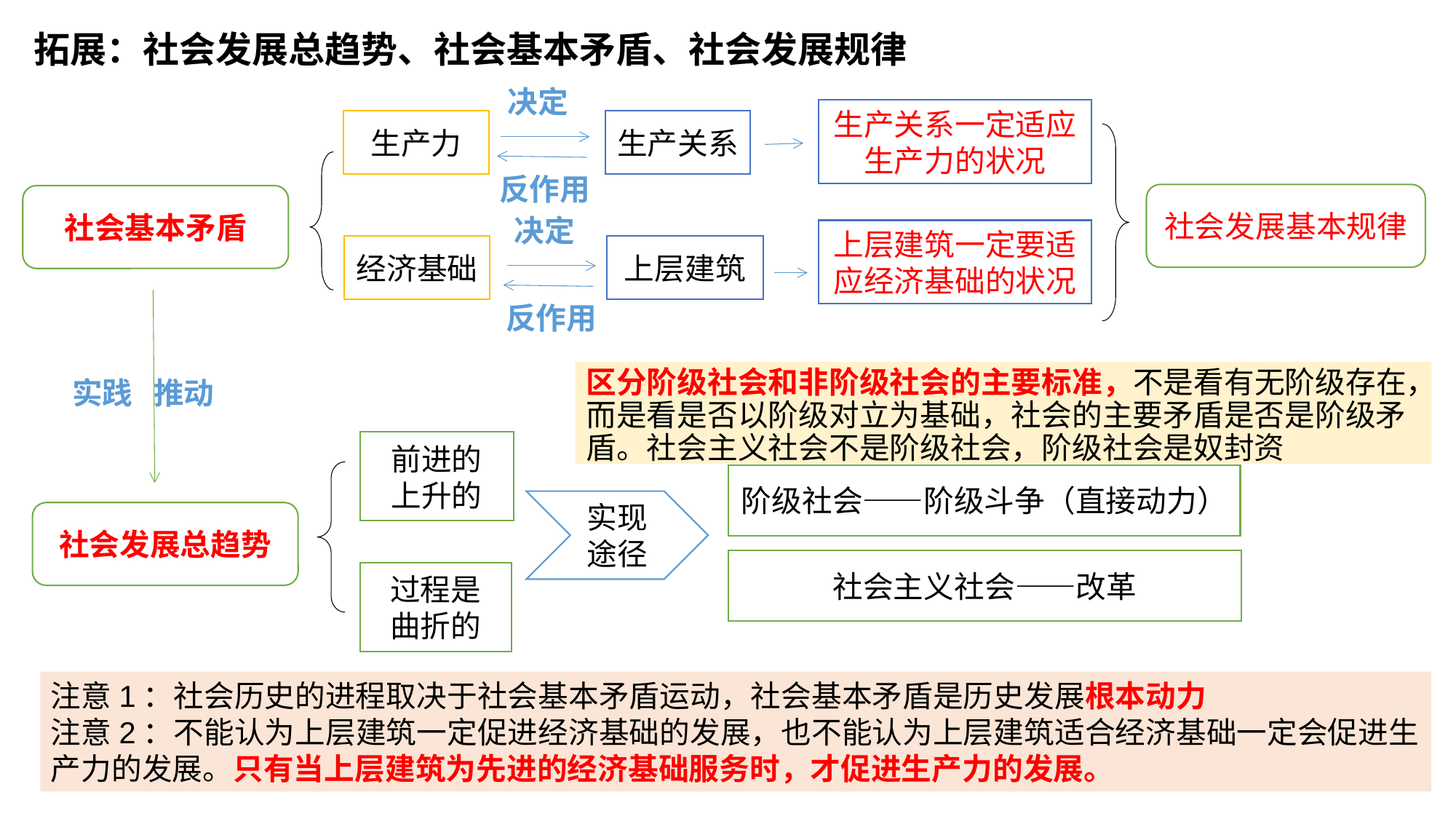

聿见思政统编新教材教学网 www.yjsz2020.cn 原创作品
拓展：社会发展总趋势、社会基本矛盾、社会发展规律
决定
生产关系一定适应生产力的状况
生产力
生产关系

反作用
社会发展基本规律
社会基本矛盾
决定
上层建筑一定要适应经济基础的状况
经济基础
上层建筑
反作用
区分阶级社会和非阶级社会的主要标准，不是看有无阶级存在，而是看是否以阶级对立为基础，社会的主要矛盾是否是阶级矛盾。社会主义社会不是阶级社会，阶级社会是奴封资
实践   推动
前进的
上升的

阶级社会——阶级斗争（直接动力）
实现
途径
社会发展总趋势
社会主义社会——改革
过程是
曲折的
注意1：社会历史的进程取决于社会基本矛盾运动，社会基本矛盾是历史发展根本动力
注意2：不能认为上层建筑一定促进经济基础的发展，也不能认为上层建筑适合经济基础一定会促进生产力的发展。只有当上层建筑为先进的经济基础服务时，才促进生产力的发展。